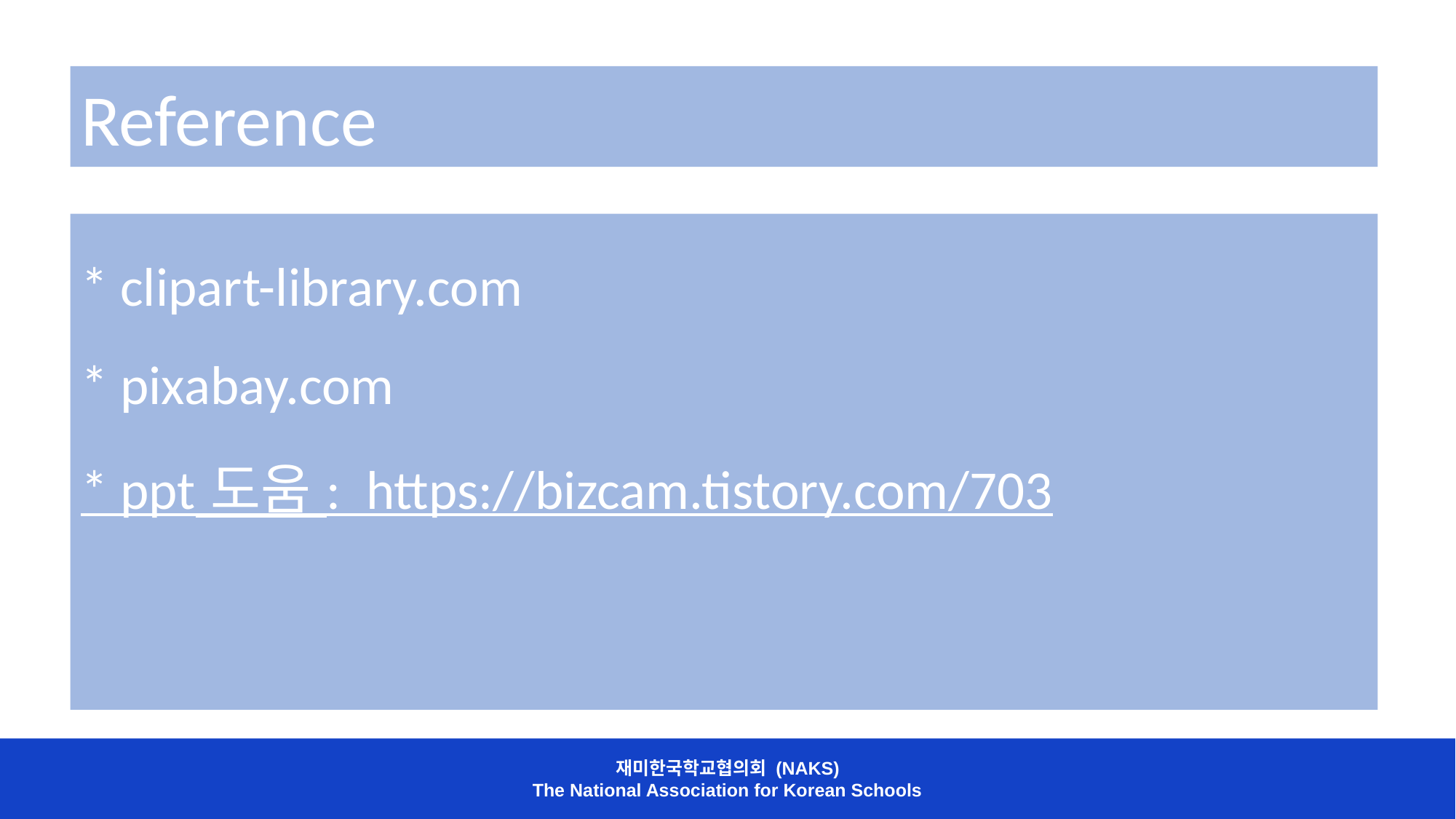

Reference
* clipart-library.com
* pixabay.com
* ppt 도움 :  https://bizcam.tistory.com/703

재미한국학교협의회 (NAKS)
The National Association for Korean Schools